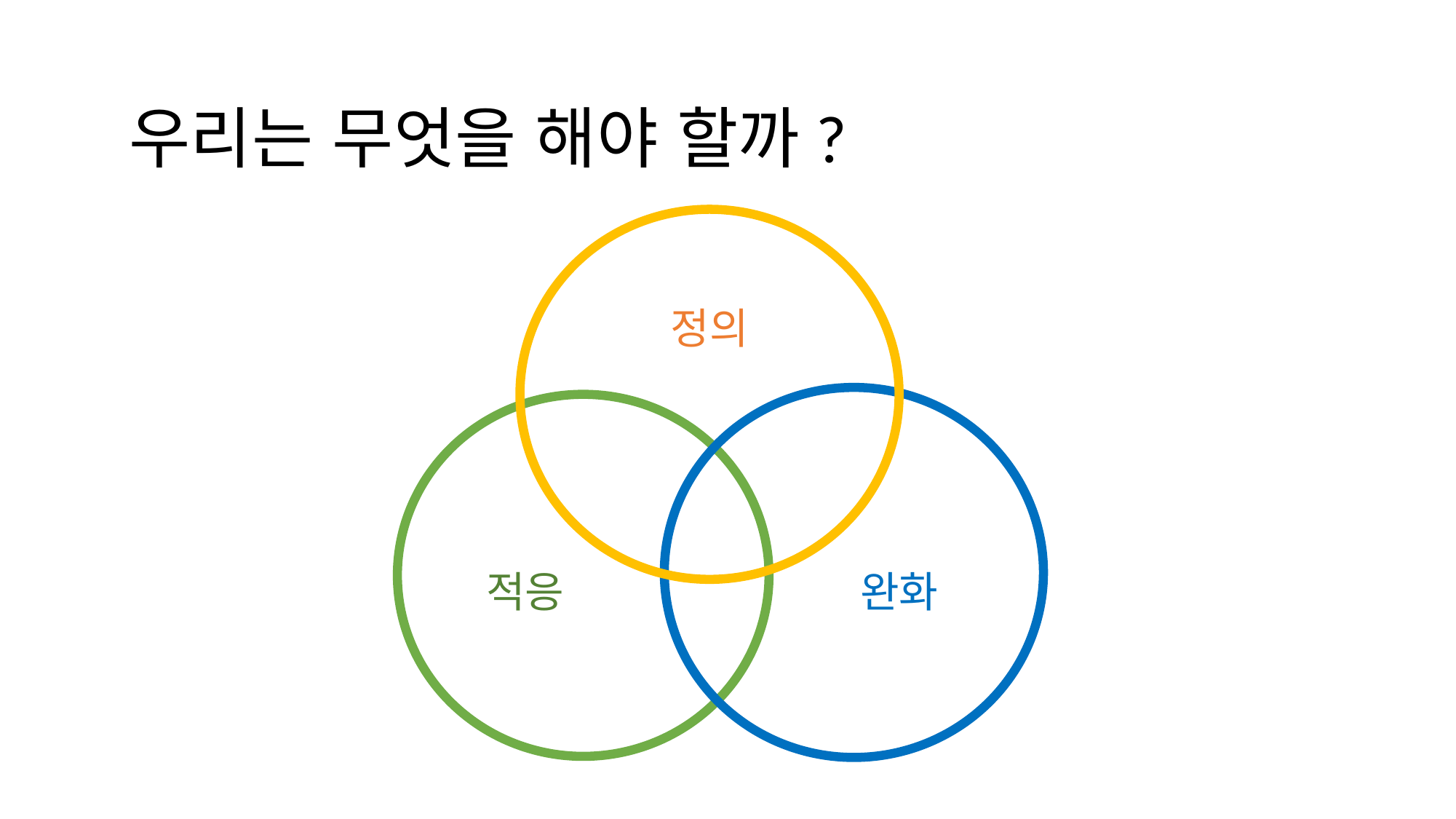

우리는 무엇을 해야 할까?

정의

적응

완화